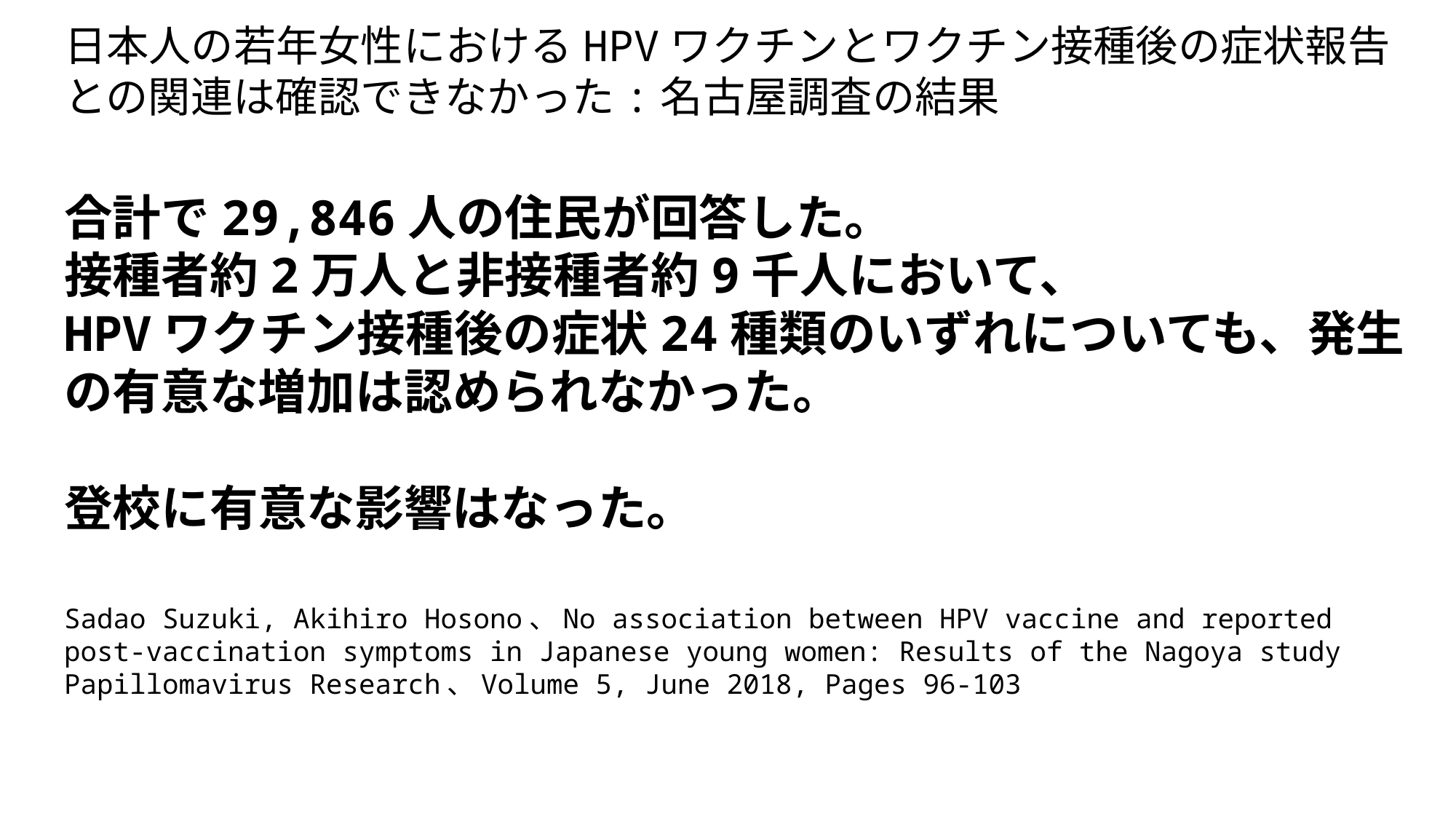

日本人の若年女性におけるHPVワクチンとワクチン接種後の症状報告との関連は確認できなかった:名古屋調査の結果

合計で29,846人の住民が回答した。
接種者約2万人と非接種者約9千人において、
HPVワクチン接種後の症状24種類のいずれについても、発生の有意な増加は認められなかった。

登校に有意な影響はなった。

Sadao Suzuki, Akihiro Hosono、No association between HPV vaccine and reported post-vaccination symptoms in Japanese young women: Results of the Nagoya study
Papillomavirus Research、Volume 5, June 2018, Pages 96-103